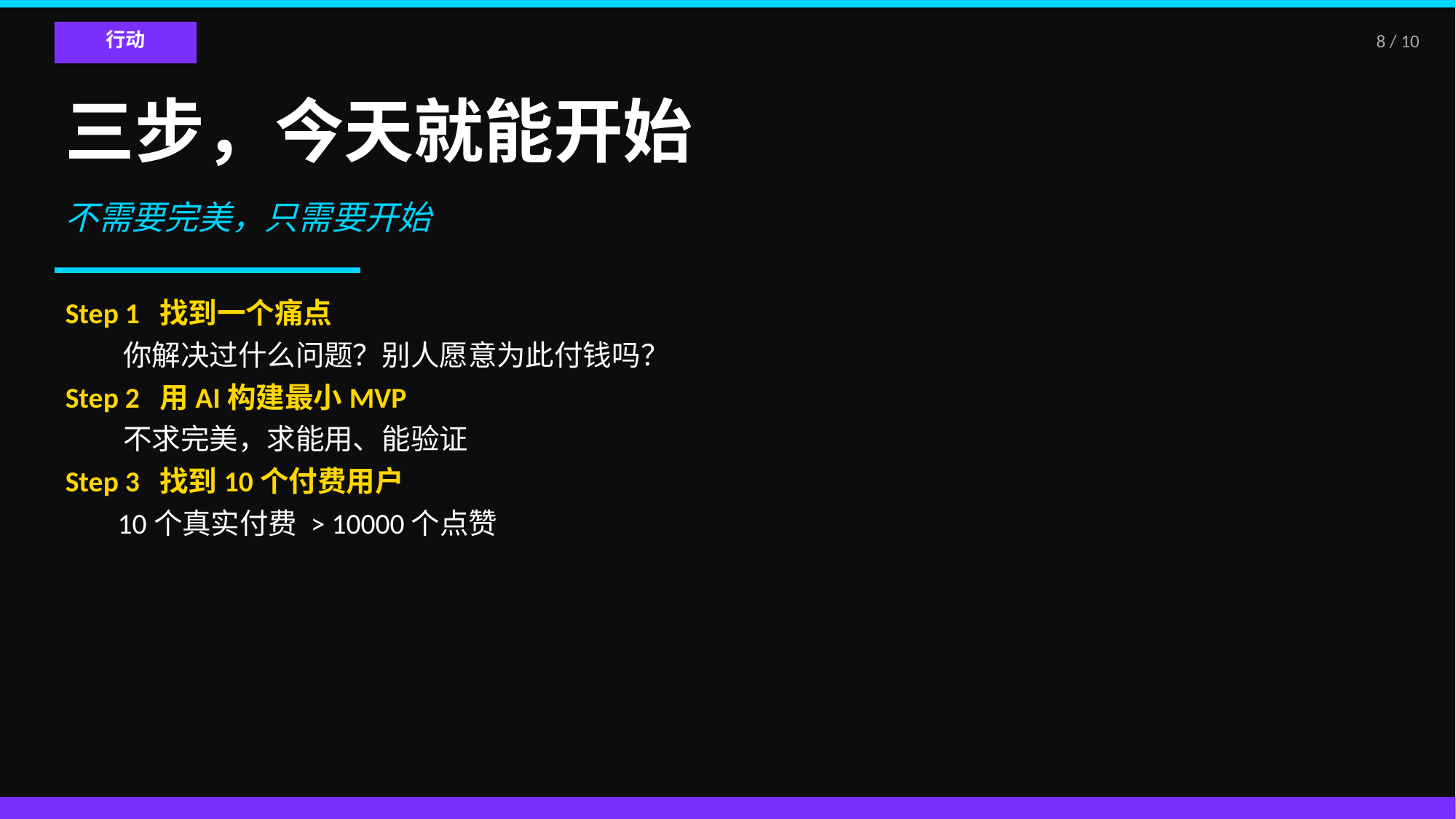

行动
8 / 10
三步，今天就能开始
不需要完美，只需要开始

Step 1  找到一个痛点
        你解决过什么问题？别人愿意为此付钱吗？
Step 2  用AI构建最小MVP
        不求完美，求能用、能验证
Step 3  找到10个付费用户
        10个真实付费 > 10000个点赞